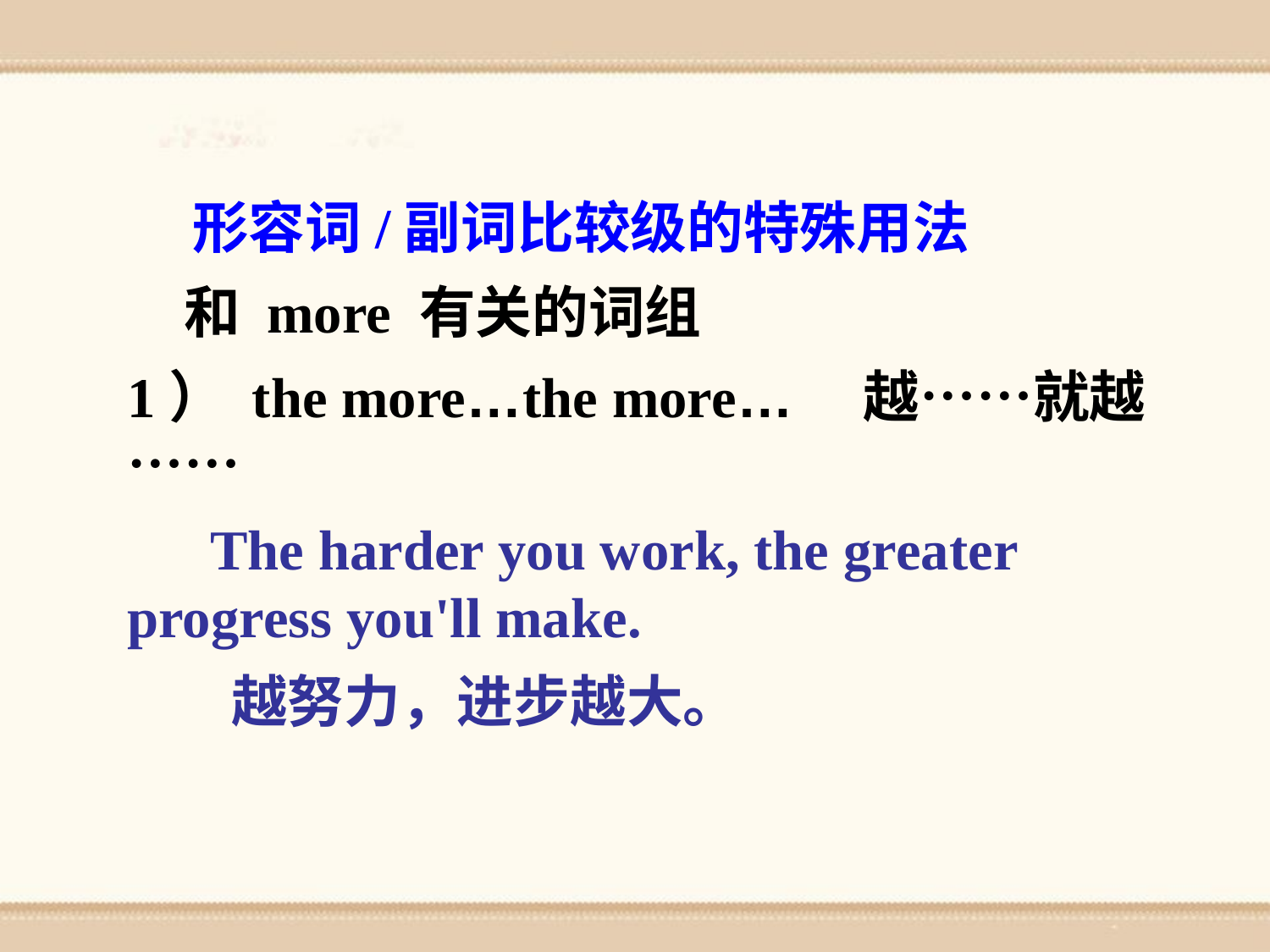

形容词/副词比较级的特殊用法
　和 more 有关的词组
1） the more…the more…　越……就越……
　 The harder you work, the greater progress you'll make.
       越努力，进步越大。